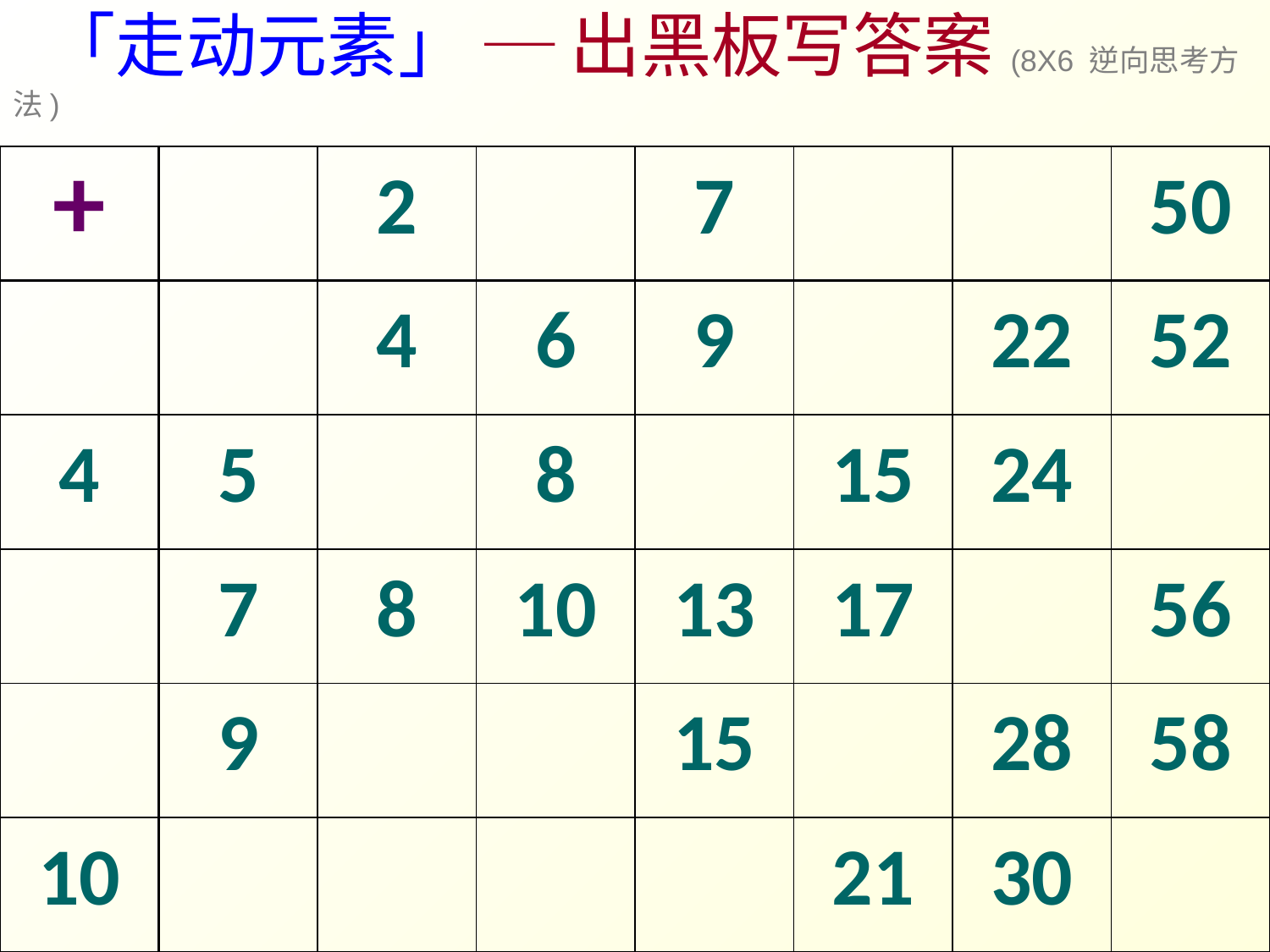

# 「走动元素」 ─ 出黑板写答案(8X6 逆向思考方法)
| + |  | 2 |  | 7 |  |  | 50 |
| --- | --- | --- | --- | --- | --- | --- | --- |
|  |  | 4 | 6 | 9 |  | 22 | 52 |
| 4 | 5 |  | 8 |  | 15 | 24 |  |
|  | 7 | 8 | 10 | 13 | 17 |  | 56 |
|  | 9 |  |  | 15 |  | 28 | 58 |
| 10 |  |  |  |  | 21 | 30 |  |